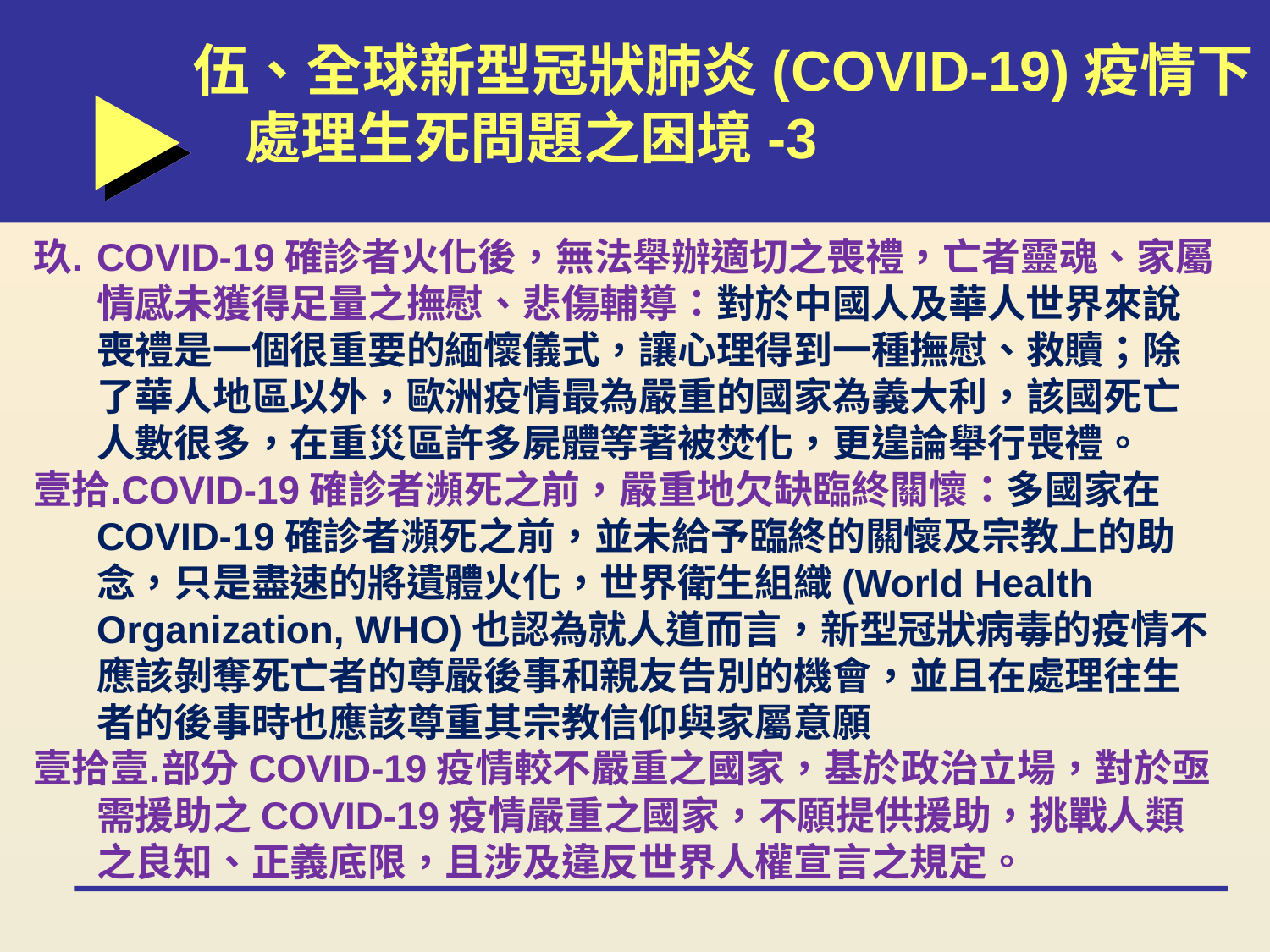

伍、全球新型冠狀肺炎(COVID-19)疫情下
    處理生死問題之困境-3
COVID-19確診者火化後，無法舉辦適切之喪禮，亡者靈魂、家屬情感未獲得足量之撫慰、悲傷輔導：對於中國人及華人世界來說喪禮是一個很重要的緬懷儀式，讓心理得到一種撫慰、救贖；除了華人地區以外，歐洲疫情最為嚴重的國家為義大利，該國死亡人數很多，在重災區許多屍體等著被焚化，更遑論舉行喪禮。
COVID-19確診者瀕死之前，嚴重地欠缺臨終關懷：多國家在COVID-19確診者瀕死之前，並未給予臨終的關懷及宗教上的助念，只是盡速的將遺體火化，世界衛生組織(World Health Organization, WHO)也認為就人道而言，新型冠狀病毒的疫情不應該剝奪死亡者的尊嚴後事和親友告別的機會，並且在處理往生者的後事時也應該尊重其宗教信仰與家屬意願
部分COVID-19疫情較不嚴重之國家，基於政治立場，對於亟需援助之COVID-19疫情嚴重之國家，不願提供援助，挑戰人類之良知、正義底限，且涉及違反世界人權宣言之規定。